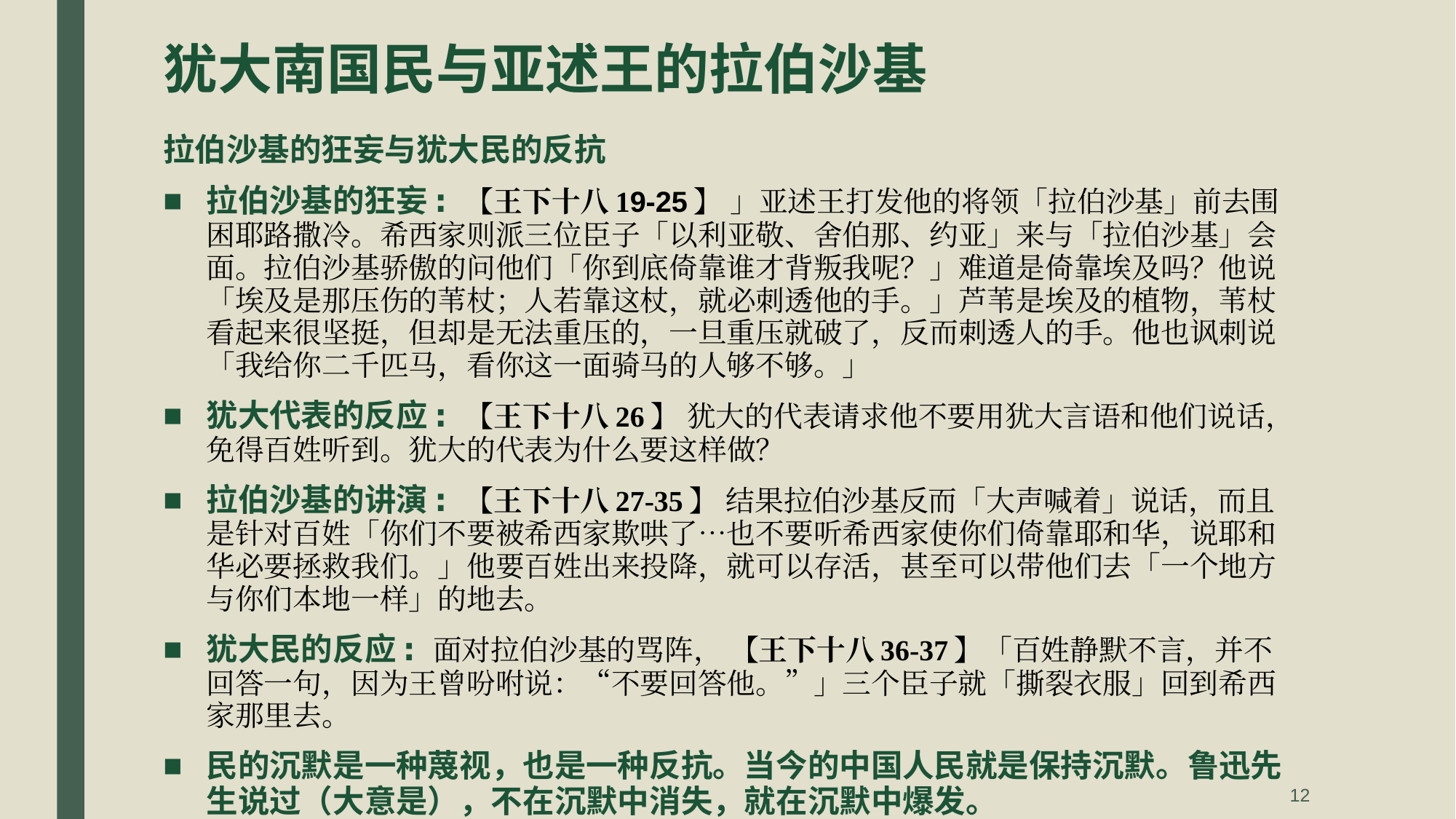

# 犹大南国民与亚述王的拉伯沙基
拉伯沙基的狂妄与犹大民的反抗
拉伯沙基的狂妄: 【王下十八19-25】 」亚述王打发他的将领「拉伯沙基」前去围困耶路撒冷。希西家则派三位臣子「以利亚敬、舍伯那、约亚」来与「拉伯沙基」会面。拉伯沙基骄傲的问他们「你到底倚靠谁才背叛我呢？」难道是倚靠埃及吗？他说「埃及是那压伤的苇杖；人若靠这杖，就必刺透他的手。」芦苇是埃及的植物，苇杖看起来很坚挺，但却是无法重压的，一旦重压就破了，反而刺透人的手。他也讽刺说「我给你二千匹马，看你这一面骑马的人够不够。」
犹大代表的反应: 【王下十八26】 犹大的代表请求他不要用犹大言语和他们说话，免得百姓听到。犹大的代表为什么要这样做？
拉伯沙基的讲演: 【王下十八27-35】 结果拉伯沙基反而「大声喊着」说话，而且是针对百姓「你们不要被希西家欺哄了…也不要听希西家使你们倚靠耶和华，说耶和华必要拯救我们。」他要百姓出来投降，就可以存活，甚至可以带他们去「一个地方与你们本地一样」的地去。
犹大民的反应: 面对拉伯沙基的骂阵， 【王下十八36-37】「百姓静默不言，并不回答一句，因为王曾吩咐说：“不要回答他。”」三个臣子就「撕裂衣服」回到希西家那里去。
民的沉默是一种蔑视，也是一种反抗。当今的中国人民就是保持沉默。鲁迅先生说过（大意是），不在沉默中消失，就在沉默中爆发。

12